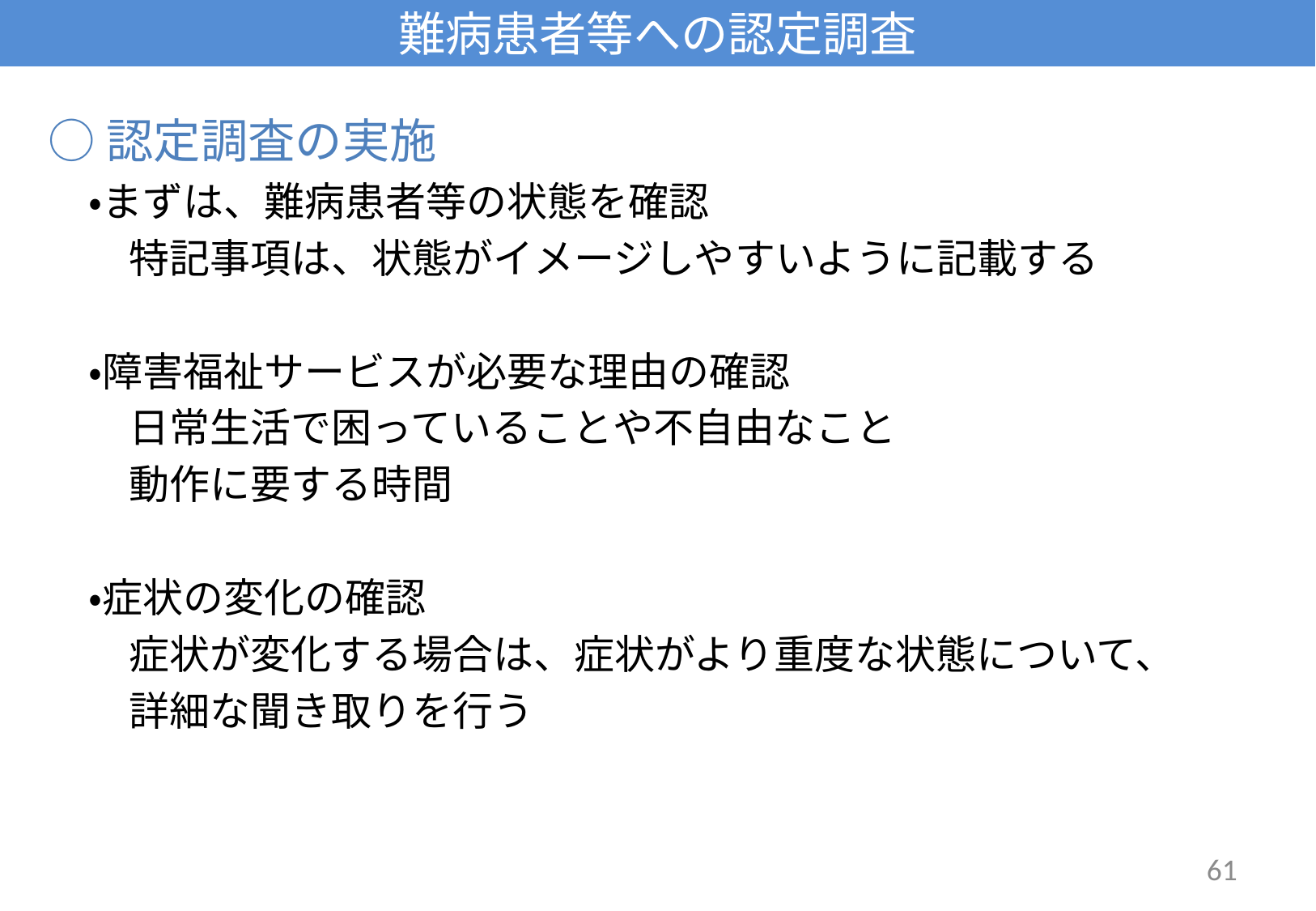

# 難病患者等への認定調査
○認定調査の実施
　・まずは、難病患者等の状態を確認
　　特記事項は、状態がイメージしやすいように記載する

　・障害福祉サービスが必要な理由の確認
　　日常生活で困っていることや不自由なこと
　　動作に要する時間

　・症状の変化の確認
　　症状が変化する場合は、症状がより重度な状態について、
　　詳細な聞き取りを行う
61